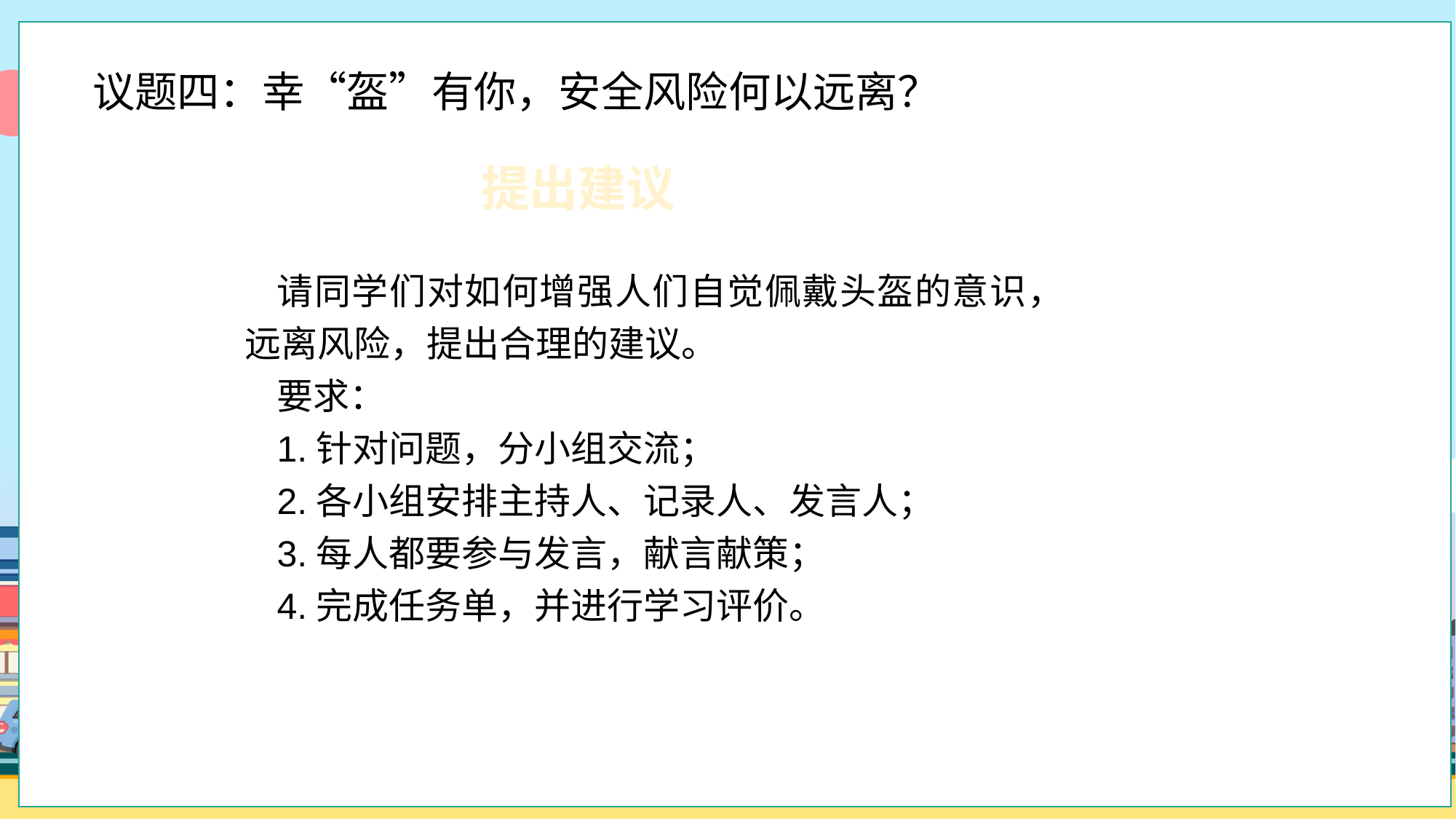

议题四：幸“盔”有你，安全风险何以远离？
提出建议
请同学们对如何增强人们自觉佩戴头盔的意识，远离风险，提出合理的建议。
要求：
1.针对问题，分小组交流；
2.各小组安排主持人、记录人、发言人；
3.每人都要参与发言，献言献策；
4.完成任务单，并进行学习评价。